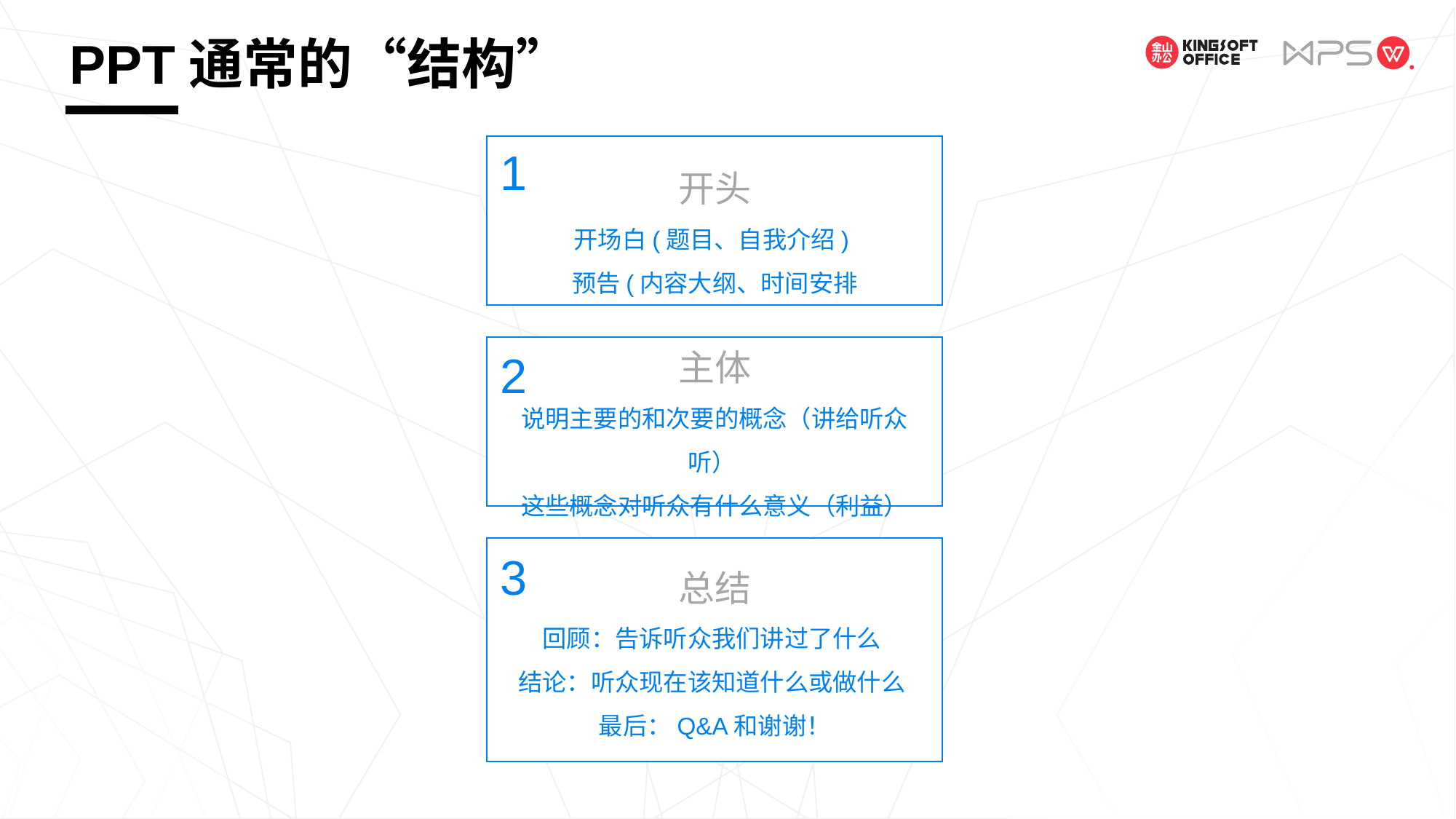

# PPT通常的“结构”
1
开头
开场白(题目、自我介绍)
预告(内容大纲、时间安排
2
主体
说明主要的和次要的概念（讲给听众听）
这些概念对听众有什么意义（利益）
3
总结
回顾：告诉听众我们讲过了什么
结论：听众现在该知道什么或做什么
最后：Q&A和谢谢！